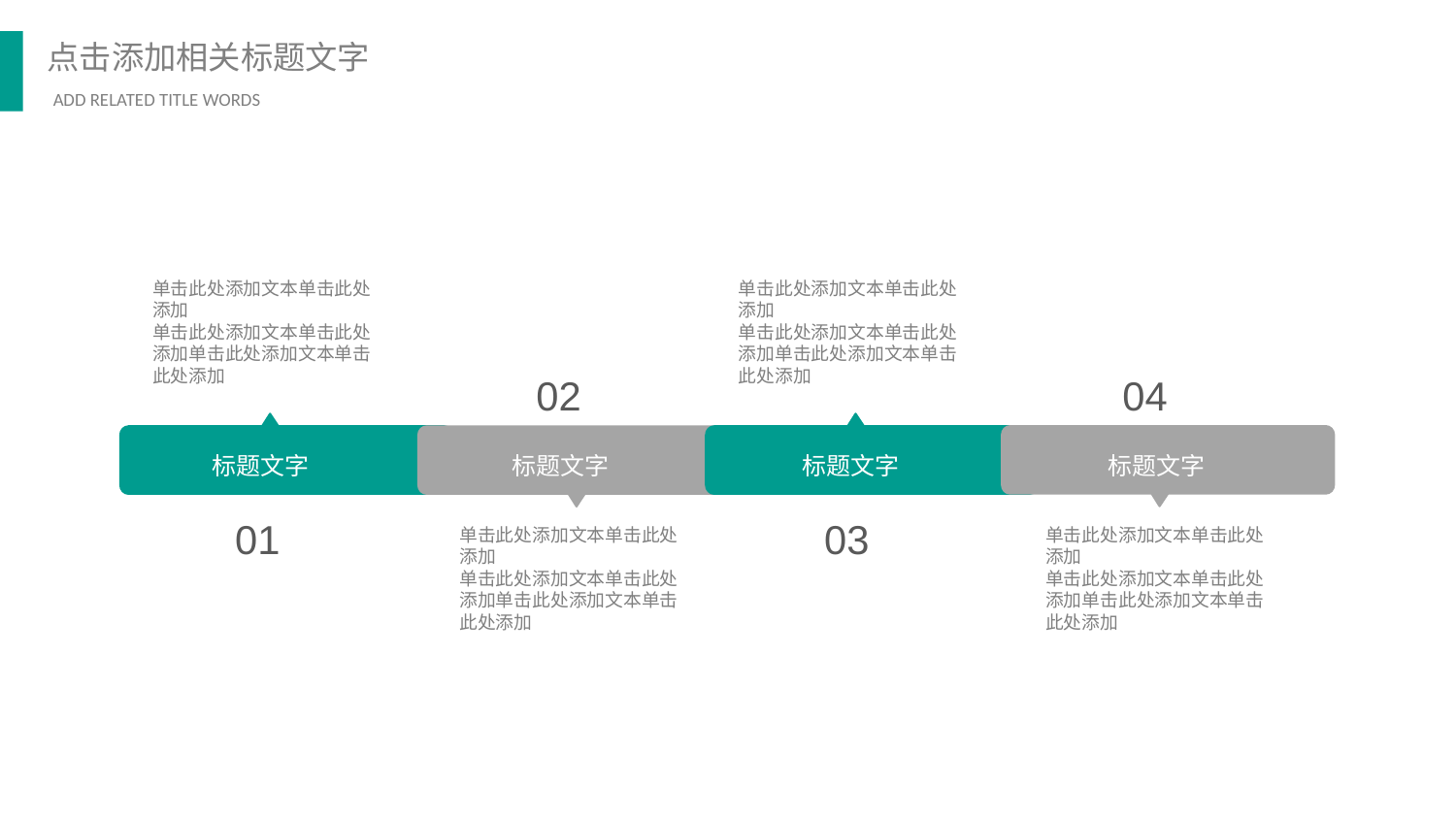

单击此处添加文本单击此处添加
单击此处添加文本单击此处添加单击此处添加文本单击此处添加

单击此处添加文本单击此处添加
单击此处添加文本单击此处添加单击此处添加文本单击此处添加

02
04

标题文字
标题文字
标题文字
标题文字

01
03
单击此处添加文本单击此处添加
单击此处添加文本单击此处添加单击此处添加文本单击此处添加

单击此处添加文本单击此处添加
单击此处添加文本单击此处添加单击此处添加文本单击此处添加